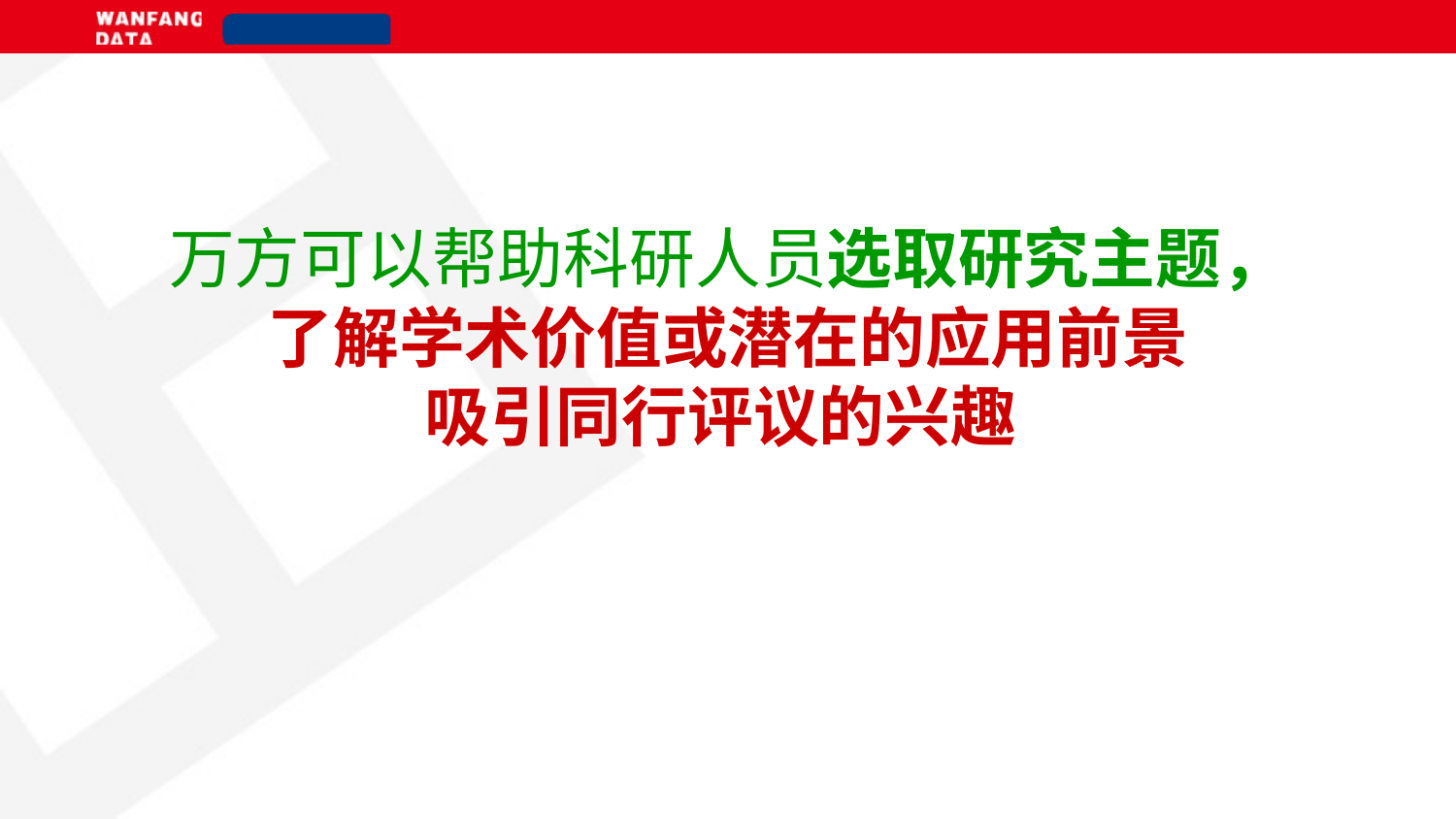

# 万方可以帮助科研人员选取研究主题， 了解学术价值或潜在的应用前景 吸引同行评议的兴趣